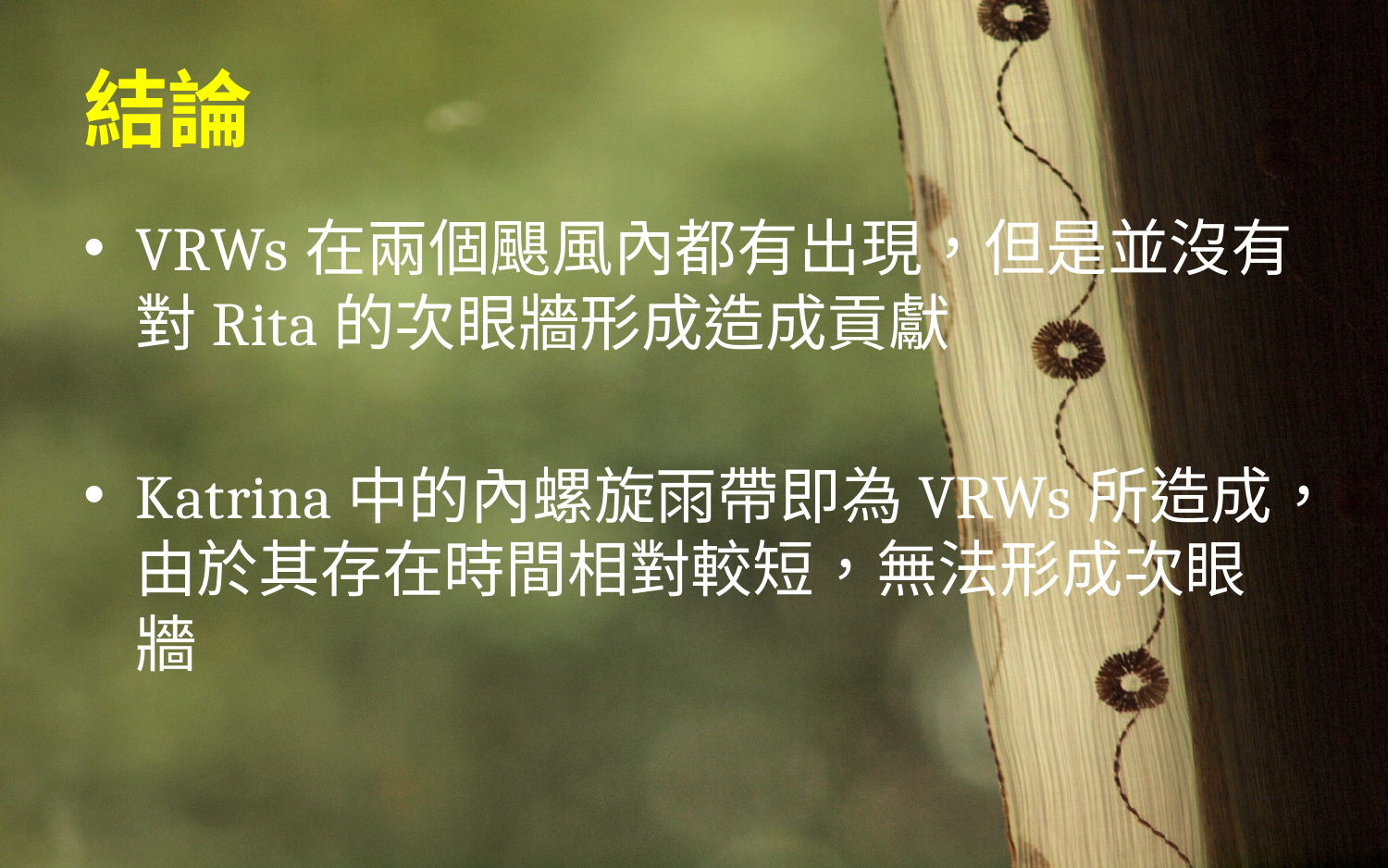

# 結論
VRWs在兩個颶風內都有出現，但是並沒有對Rita的次眼牆形成造成貢獻

Katrina中的內螺旋雨帶即為VRWs所造成，由於其存在時間相對較短，無法形成次眼牆